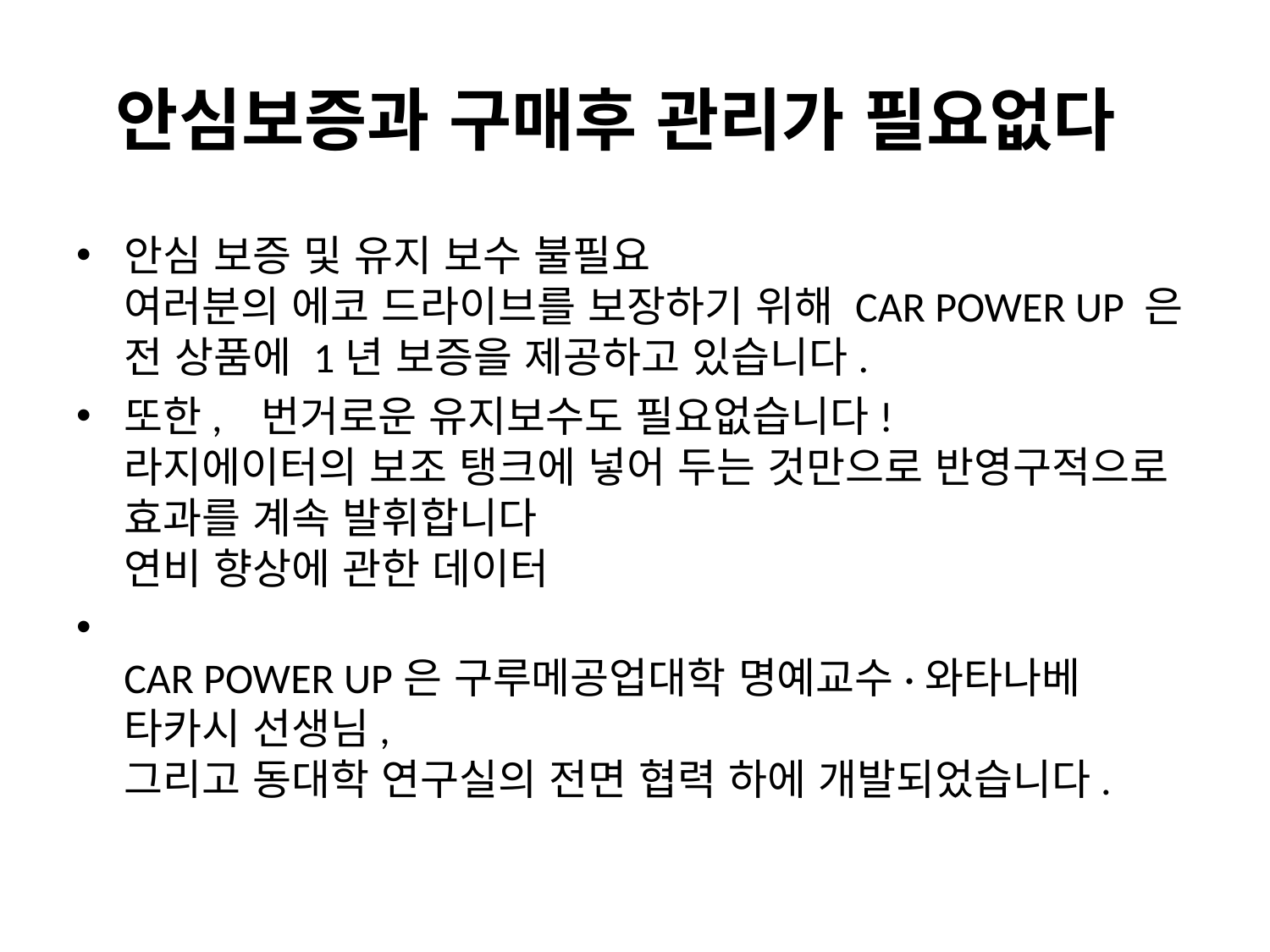

# 안심보증과 구매후 관리가 필요없다
안심 보증 및 유지 보수 불필요
여러분의 에코 드라이브를 보장하기 위해 CAR POWER UP 은 전 상품에 1년 보증을 제공하고 있습니다.
또한,   번거로운 유지보수도 필요없습니다!
라지에이터의 보조 탱크에 넣어 두는 것만으로 반영구적으로 효과를 계속 발휘합니다
연비 향상에 관한 데이터
CAR POWER UP은 구루메공업대학 명예교수·와타나베 타카시 선생님,
그리고 동대학 연구실의 전면 협력 하에 개발되었습니다.